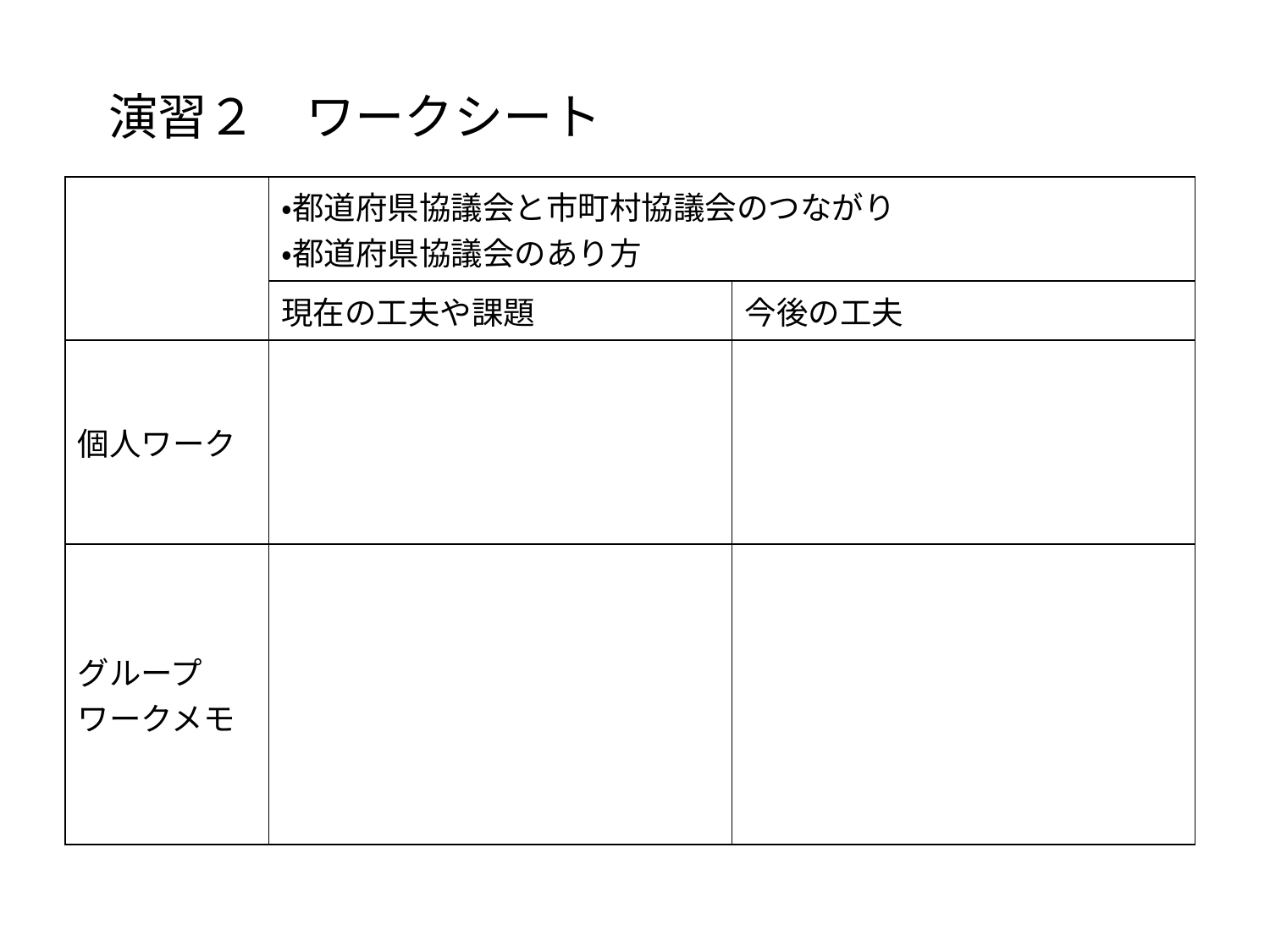

演習２　ワークシート
|  | ・都道府県協議会と市町村協議会のつながり ・都道府県協議会のあり方 |  |
| --- | --- | --- |
|  | 現在の工夫や課題 | 今後の工夫 |
| 個人ワーク |  |  |
| グループワークメモ |  |  |